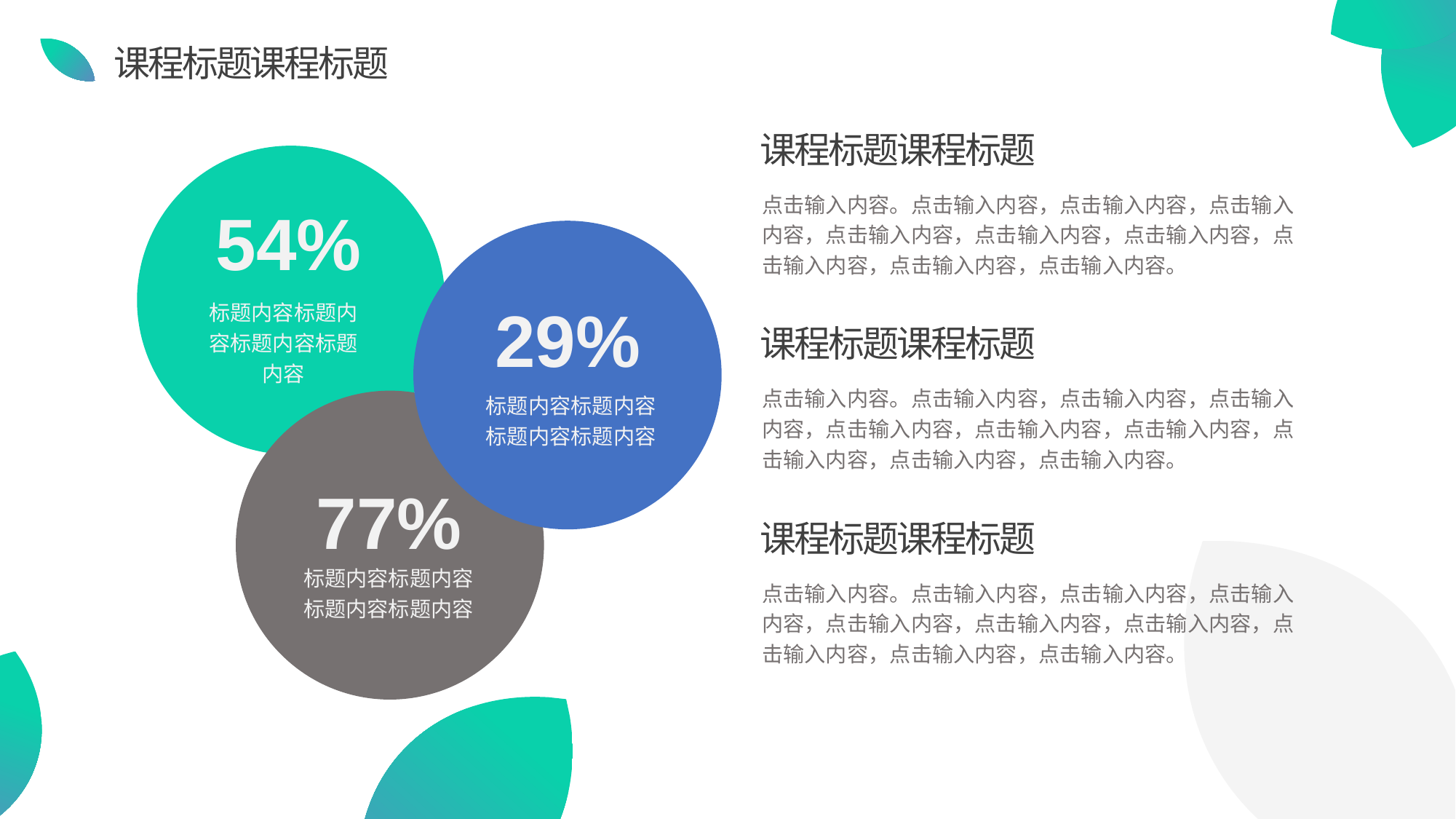

课程标题课程标题
课程标题课程标题
点击输入内容。点击输入内容，点击输入内容，点击输入内容，点击输入内容，点击输入内容，点击输入内容，点击输入内容，点击输入内容，点击输入内容。

54%

29%
标题内容标题内容标题内容标题内容
课程标题课程标题
点击输入内容。点击输入内容，点击输入内容，点击输入内容，点击输入内容，点击输入内容，点击输入内容，点击输入内容，点击输入内容，点击输入内容。

标题内容标题内容
标题内容标题内容
77%

课程标题课程标题
点击输入内容。点击输入内容，点击输入内容，点击输入内容，点击输入内容，点击输入内容，点击输入内容，点击输入内容，点击输入内容，点击输入内容。
标题内容标题内容
标题内容标题内容